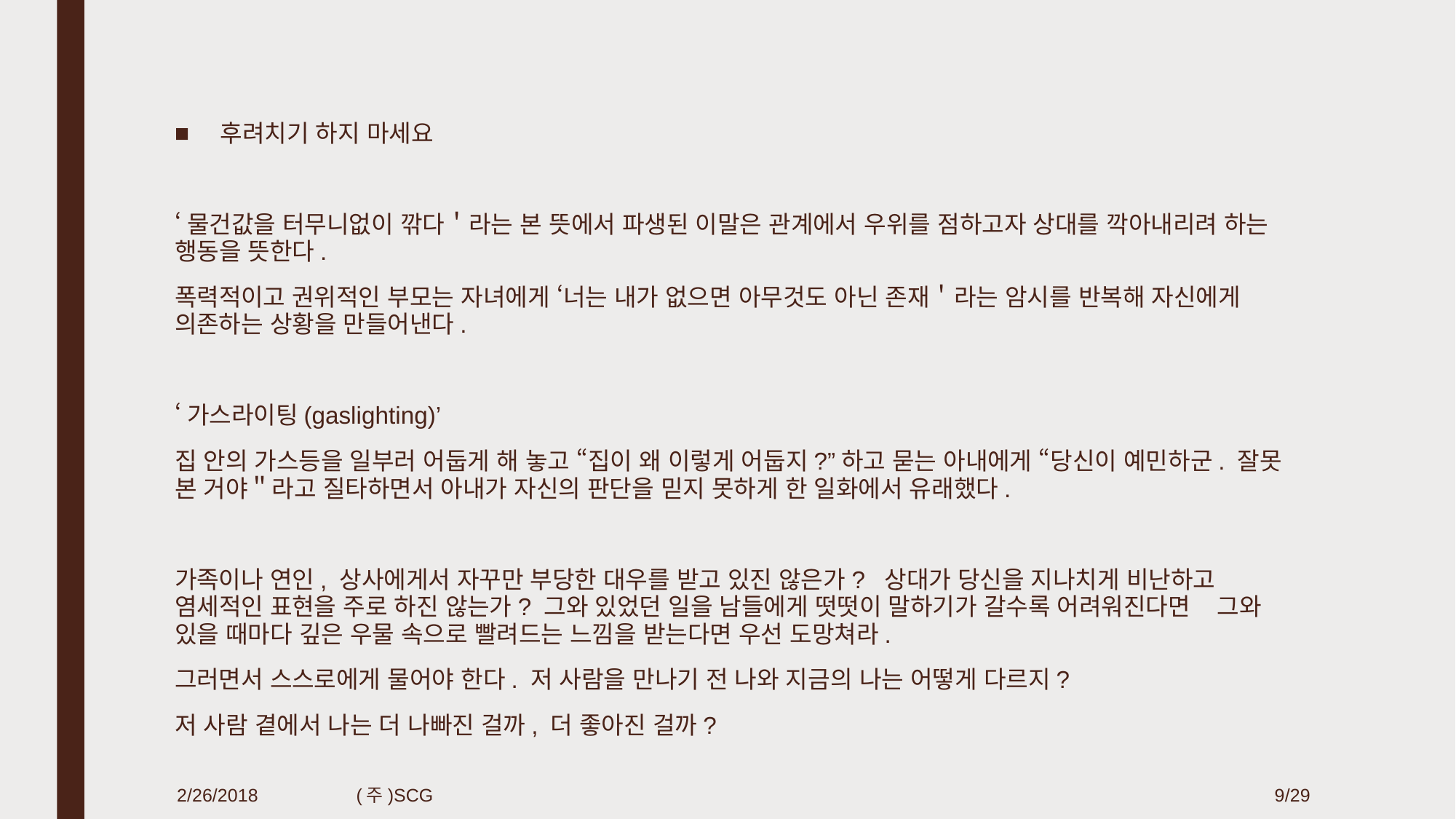

후려치기 하지 마세요

‘물건값을 터무니없이 깎다＇라는 본 뜻에서 파생된 이말은 관계에서 우위를 점하고자 상대를 깍아내리려 하는 행동을 뜻한다.
폭력적이고 권위적인 부모는 자녀에게 ‘너는 내가 없으면 아무것도 아닌 존재＇라는 암시를 반복해 자신에게 의존하는 상황을 만들어낸다.

‘가스라이팅(gaslighting)’
집 안의 가스등을 일부러 어둡게 해 놓고 “집이 왜 이렇게 어둡지?”하고 묻는 아내에게 “당신이 예민하군. 잘못 본 거야＂라고 질타하면서 아내가 자신의 판단을 믿지 못하게 한 일화에서 유래했다.

가족이나 연인, 상사에게서 자꾸만 부당한 대우를 받고 있진 않은가?  상대가 당신을 지나치게 비난하고  염세적인 표현을 주로 하진 않는가? 그와 있었던 일을 남들에게 떳떳이 말하기가 갈수록 어려워진다면    그와 있을 때마다 깊은 우물 속으로 빨려드는 느낌을 받는다면 우선 도망쳐라.
그러면서 스스로에게 물어야 한다. 저 사람을 만나기 전 나와 지금의 나는 어떻게 다르지?
저 사람 곁에서 나는 더 나빠진 걸까, 더 좋아진 걸까?
2/26/2018
(주)SCG
9/29